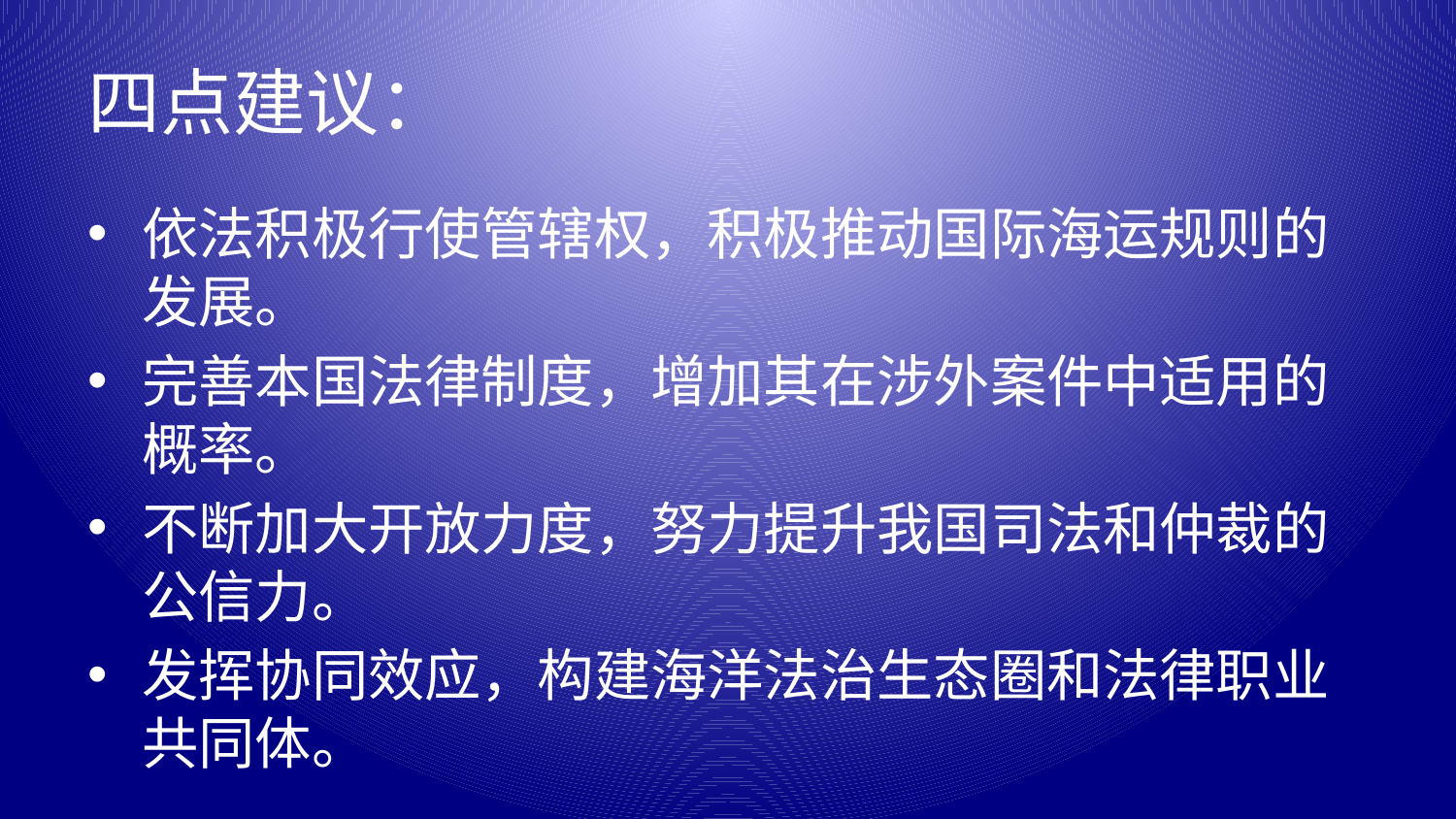

# 四点建议：
依法积极行使管辖权，积极推动国际海运规则的发展。
完善本国法律制度，增加其在涉外案件中适用的概率。
不断加大开放力度，努力提升我国司法和仲裁的公信力。
发挥协同效应，构建海洋法治生态圈和法律职业共同体。